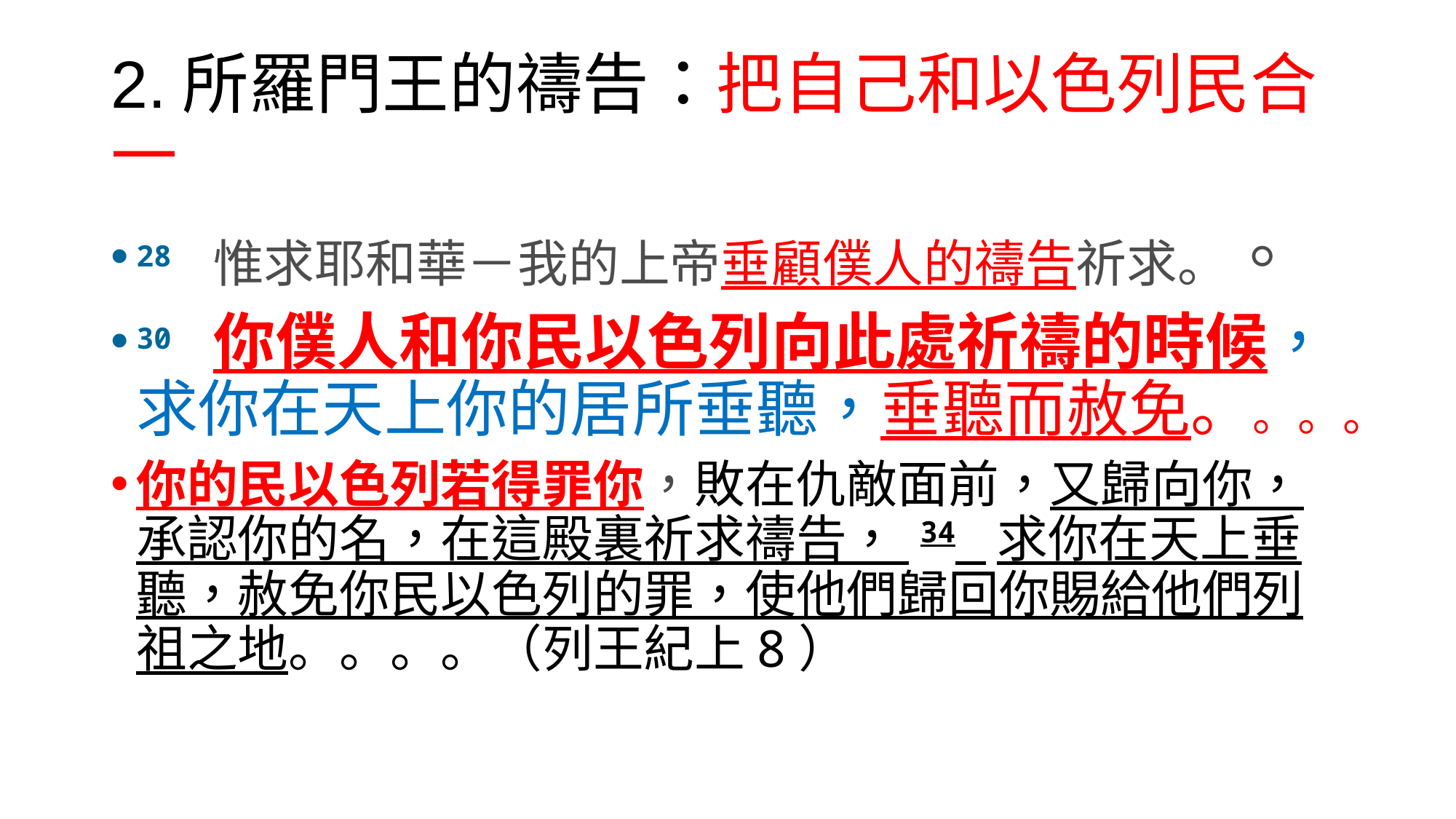

# 2.所羅門王的禱告：把自己和以色列民合一
28 惟求耶和華－我的上帝垂顧僕人的禱告祈求。。
30 你僕人和你民以色列向此處祈禱的時候，求你在天上你的居所垂聽，垂聽而赦免。。。。
你的民以色列若得罪你，敗在仇敵面前，又歸向你，承認你的名，在這殿裏祈求禱告， 34 求你在天上垂聽，赦免你民以色列的罪，使他們歸回你賜給他們列祖之地。。。。（列王紀上8）